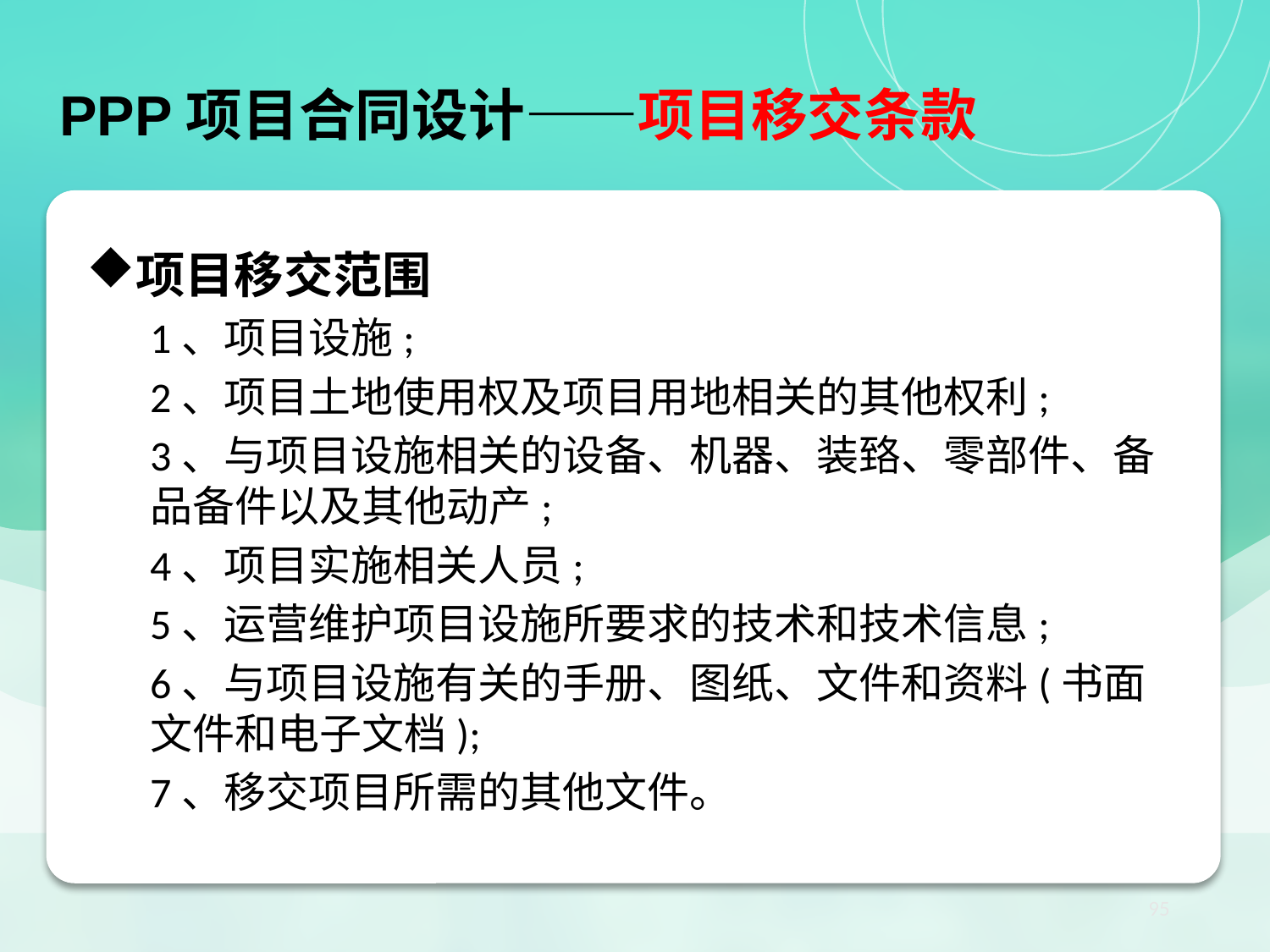

PPP项目合同设计——项目移交条款
【小结】PPP项目核心法律关系：项目合同
项目移交范围
1、项目设施;
2、项目土地使用权及项目用地相关的其他权利;
3、与项目设施相关的设备、机器、装臵、零部件、备品备件以及其他动产;
4、项目实施相关人员;
5、运营维护项目设施所要求的技术和技术信息;
6、与项目设施有关的手册、图纸、文件和资料(书面文件和电子文档);
7、移交项目所需的其他文件。

95